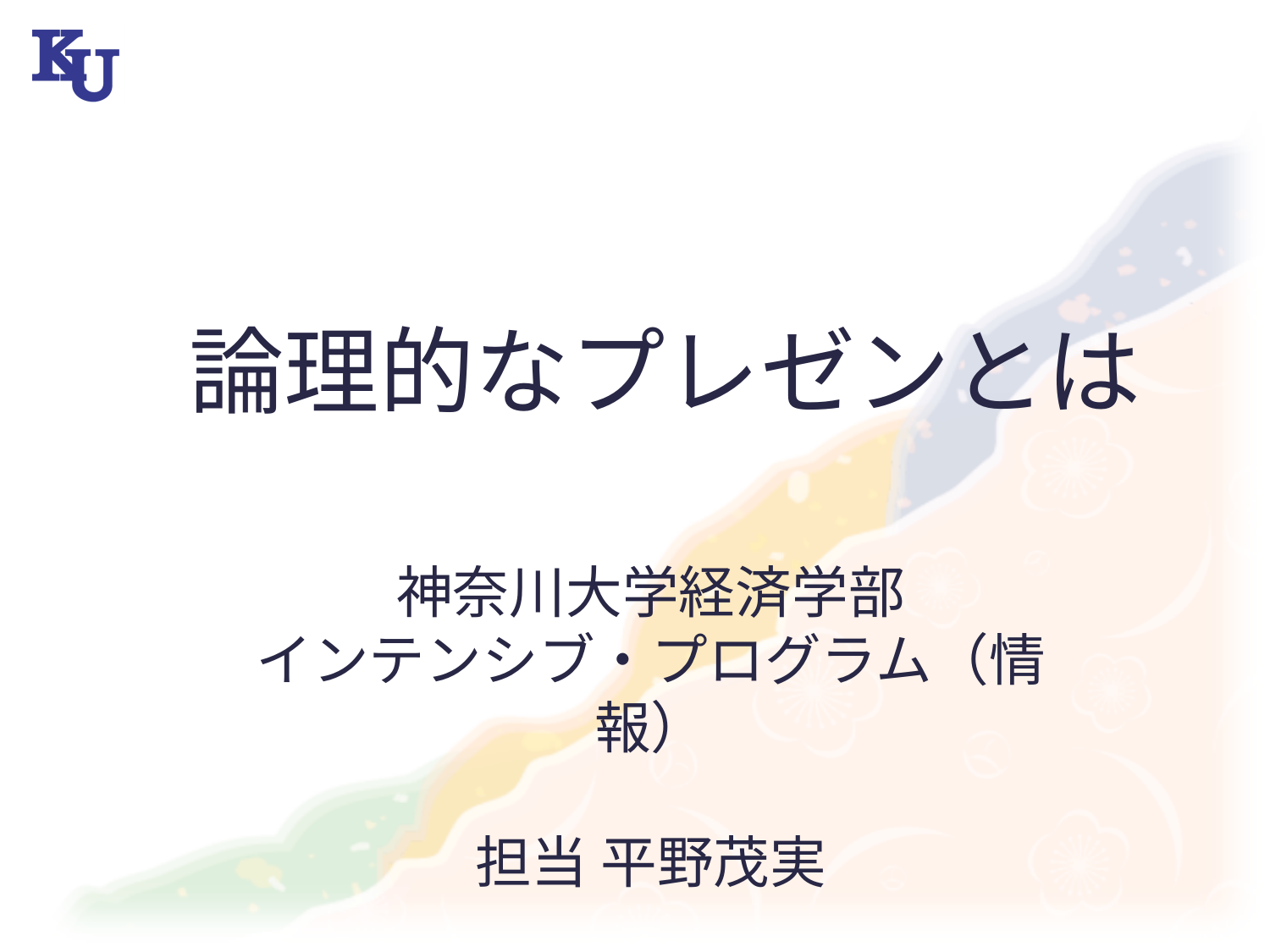

# 論理的なプレゼンとは
神奈川大学経済学部
インテンシブ・プログラム（情報）

担当 平野茂実